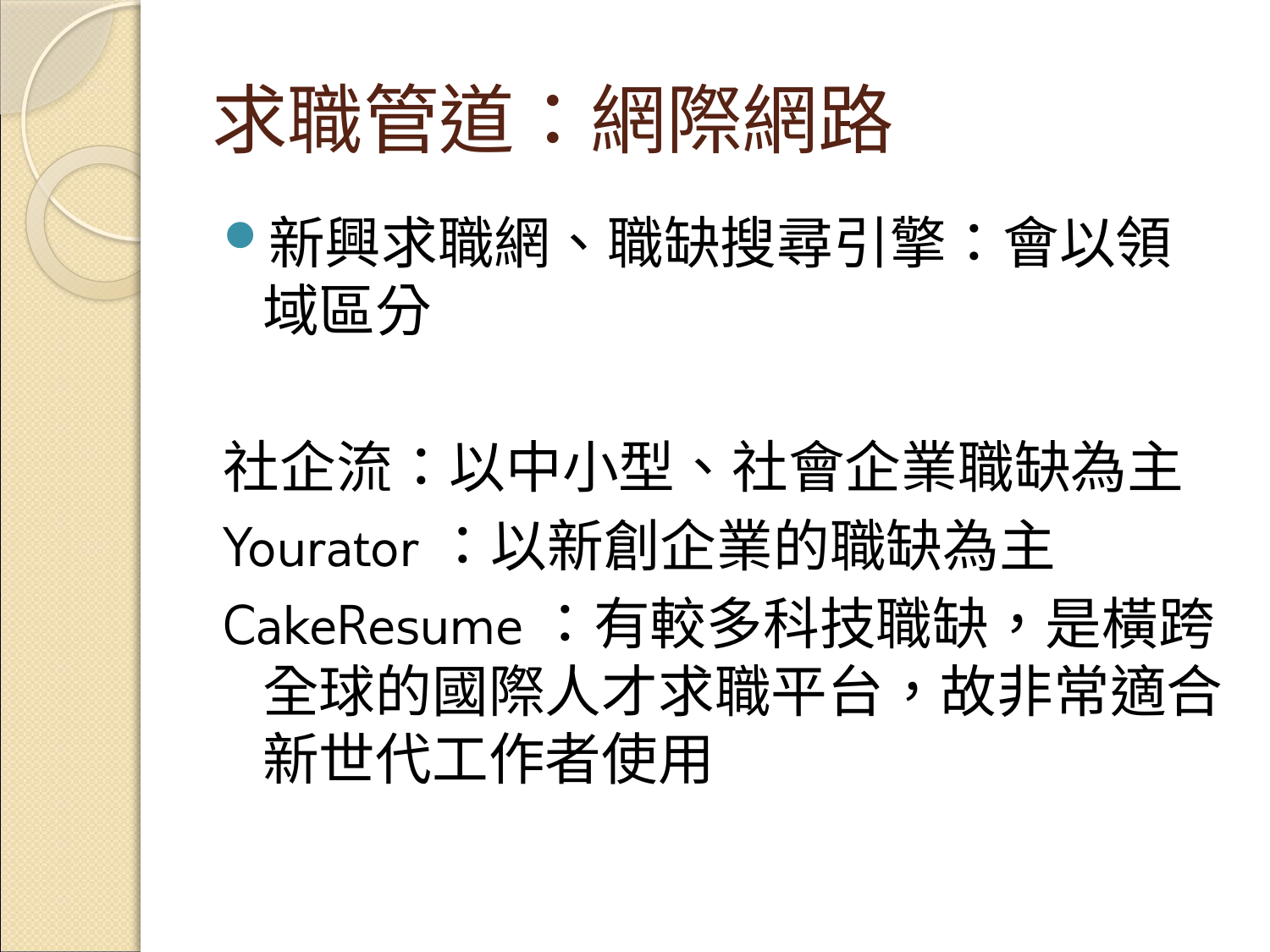

# 求職管道：網際網路
新興求職網、職缺搜尋引擎：會以領域區分

社企流：以中小型、社會企業職缺為主
Yourator：以新創企業的職缺為主
CakeResume：有較多科技職缺，是橫跨全球的國際人才求職平台，故非常適合新世代工作者使用